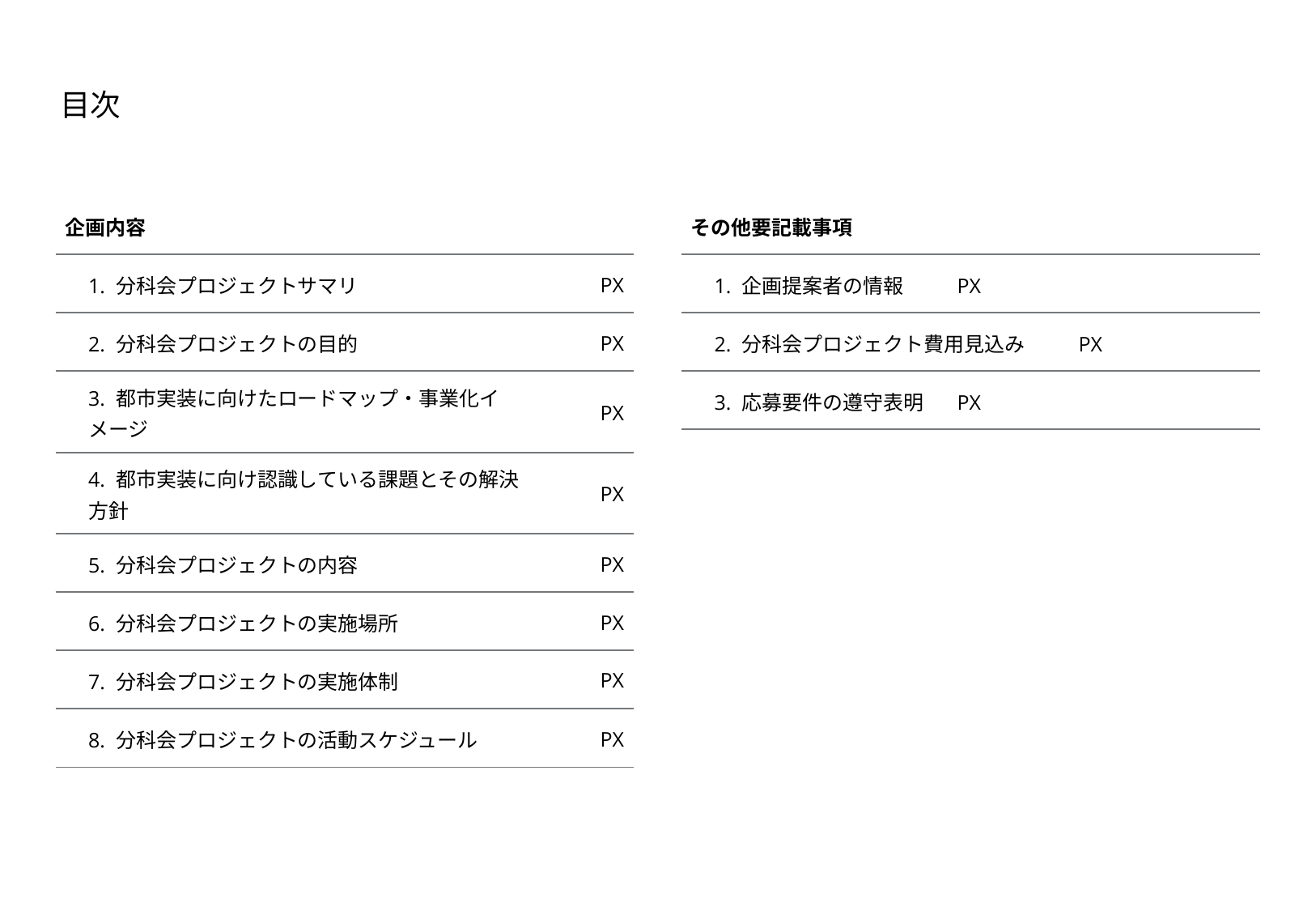

# 目次
| 企画内容 |  |
| --- | --- |
| 1. 分科会プロジェクトサマリ | PX |
| 2. 分科会プロジェクトの目的 | PX |
| 3. 都市実装に向けたロードマップ・事業化イメージ | PX |
| 4. 都市実装に向け認識している課題とその解決方針 | PX |
| 5. 分科会プロジェクトの内容 | PX |
| 6. 分科会プロジェクトの実施場所 | PX |
| 7. 分科会プロジェクトの実施体制 | PX |
| 8. 分科会プロジェクトの活動スケジュール | PX |
| その他要記載事項 |
| --- |
| 1. 企画提案者の情報 PX |
| 2. 分科会プロジェクト費用見込み PX |
| 3. 応募要件の遵守表明 PX |